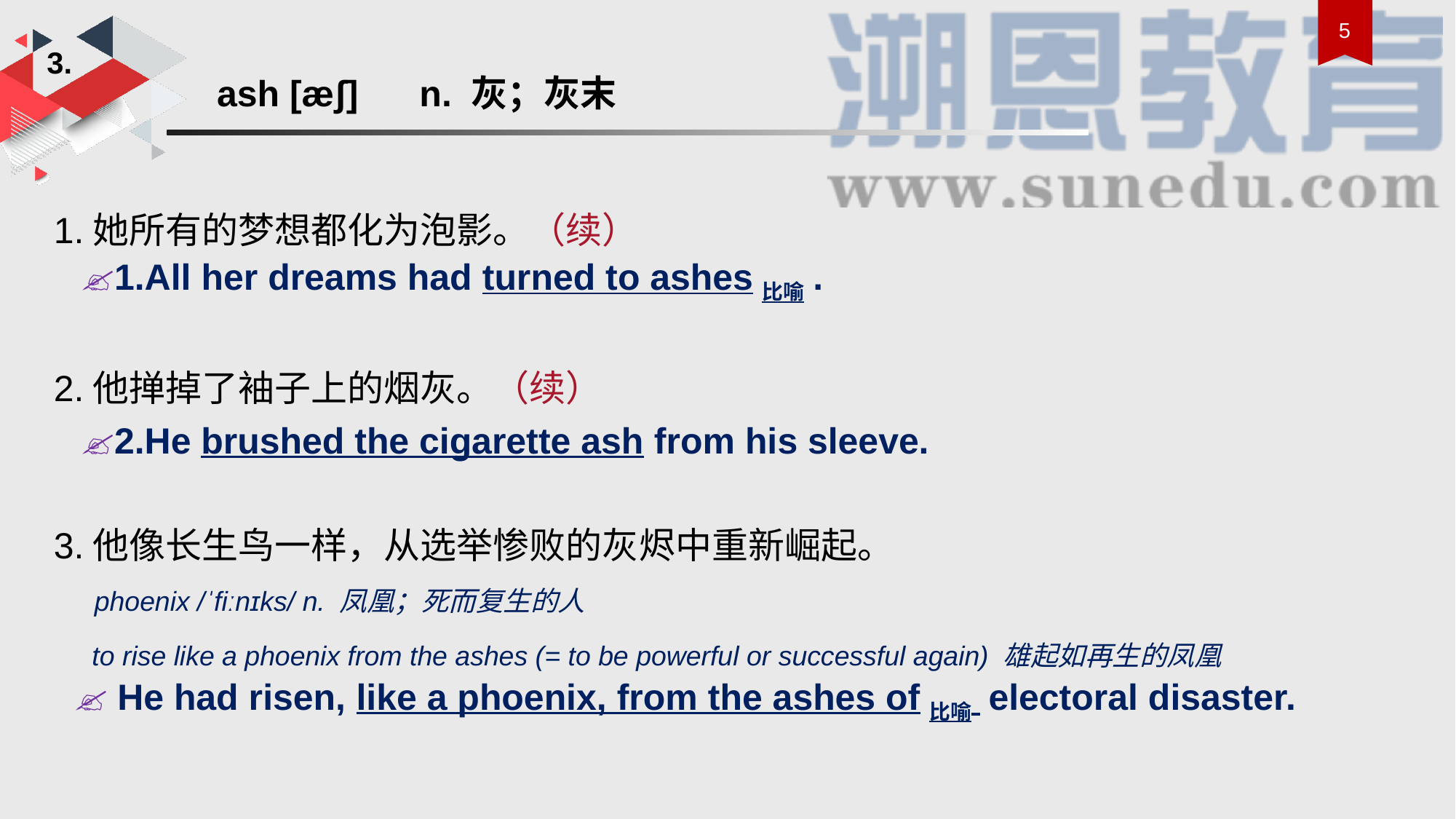

3.
  ash [æʃ]      n. 灰；灰末

1.她所有的梦想都化为泡影。（续）
   ✍1.All her dreams had turned to ashes比喻.

2.他掸掉了袖子上的烟灰。（续）
   ✍2.He brushed the cigarette ash from his sleeve.

3.他像长生鸟一样，从选举惨败的灰烬中重新崛起。
    phoenix /ˈfiːnɪks/ n. 凤凰；死而复生的人
     to rise like a phoenix from the ashes (= to be powerful or successful again) 雄起如再生的凤凰
  ✍ He had risen, like a phoenix, from the ashes of比喻 electoral disaster.